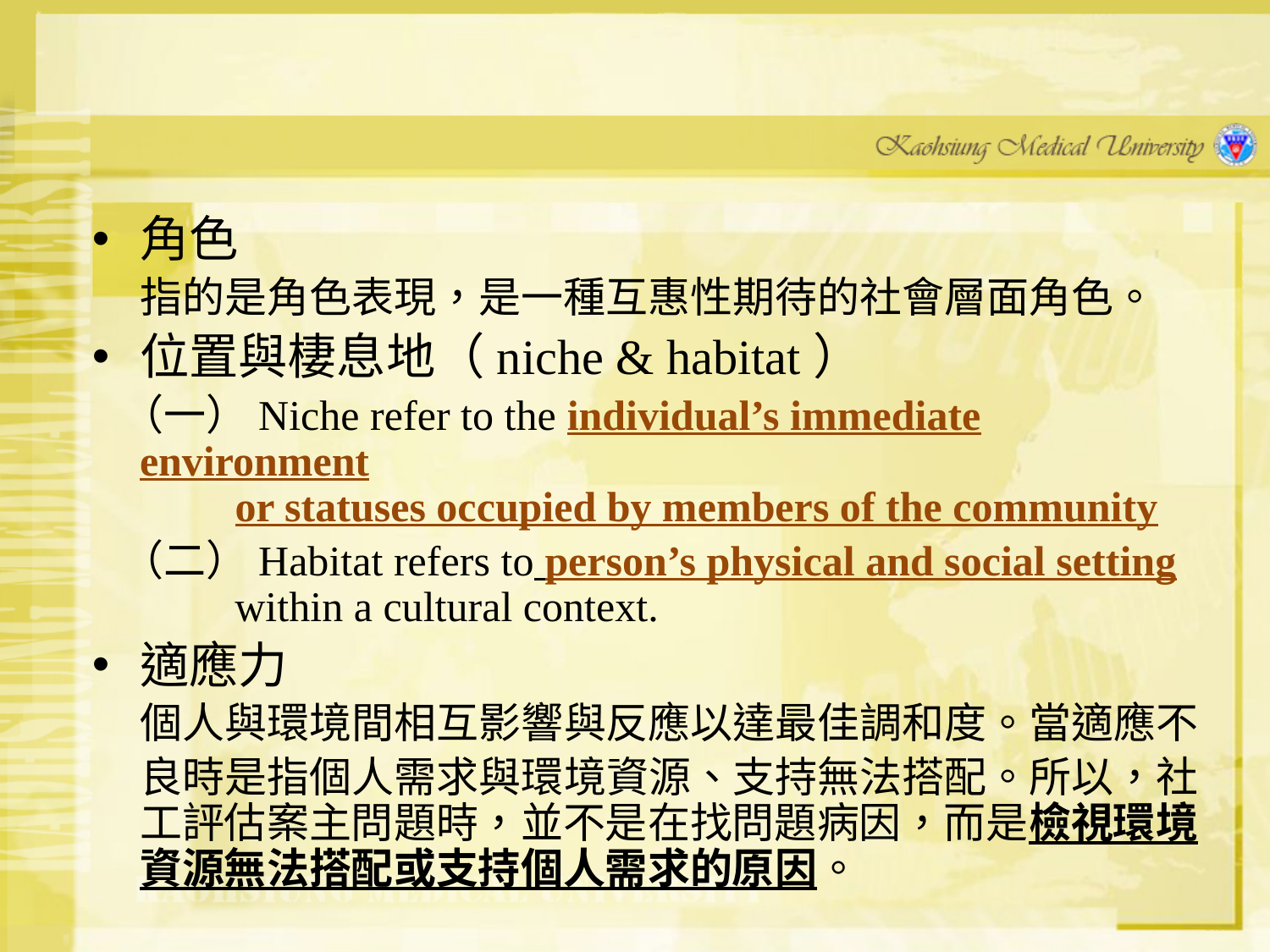

#
角色
    指的是角色表現，是一種互惠性期待的社會層面角色。
位置與棲息地（niche & habitat）
  （一）Niche refer to the individual’s immediate environment
         or statuses occupied by members of the community
  （二）Habitat refers to person’s physical and social setting
         within a cultural context.
適應力
    個人與環境間相互影響與反應以達最佳調和度。當適應不
    良時是指個人需求與環境資源、支持無法搭配。所以，社工評估案主問題時，並不是在找問題病因，而是檢視環境資源無法搭配或支持個人需求的原因。